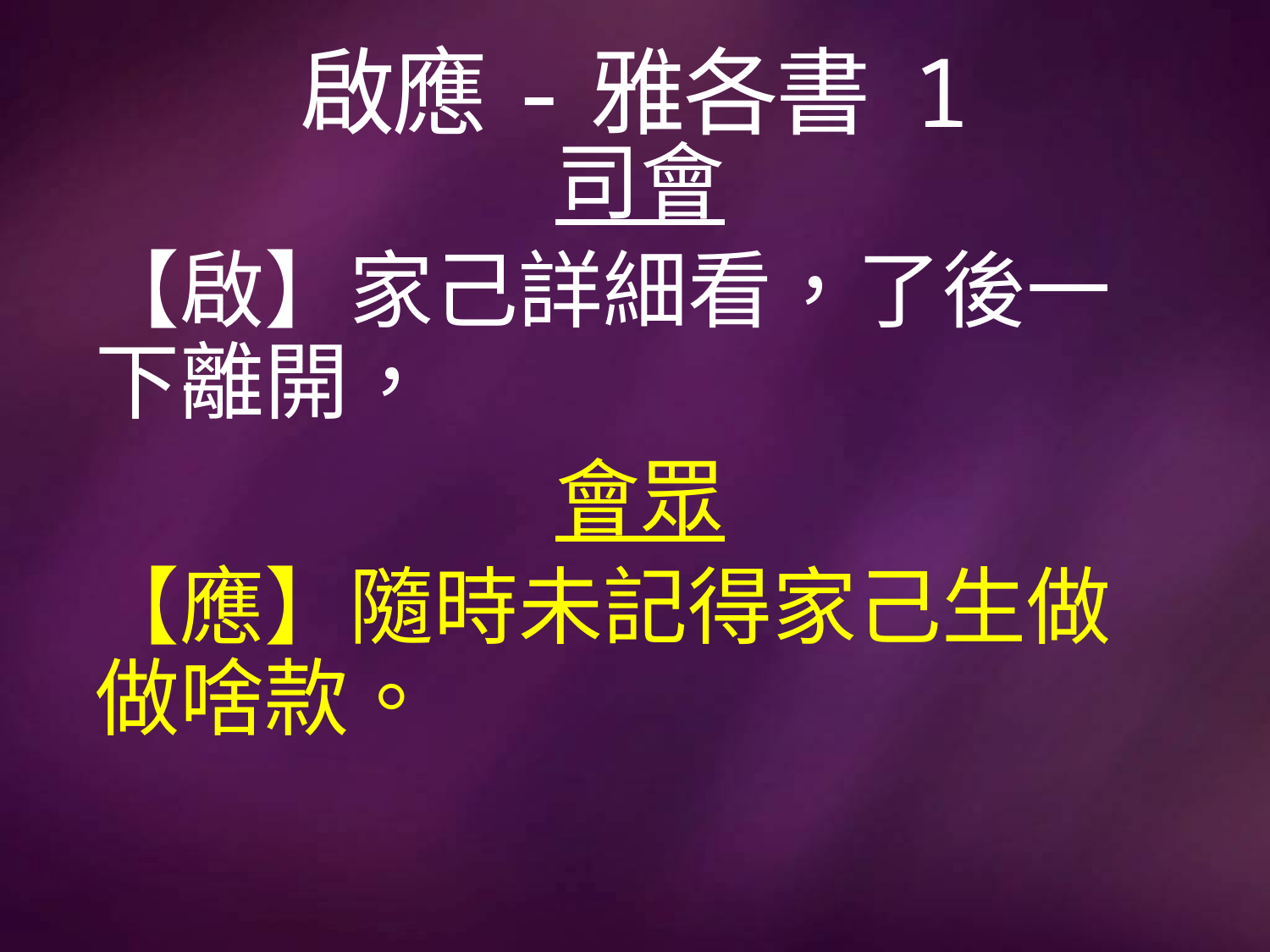

# 啟應-雅各書 1
司會
【啟】家己詳細看，了後一下離開，

會眾
【應】隨時未記得家己生做做啥款。